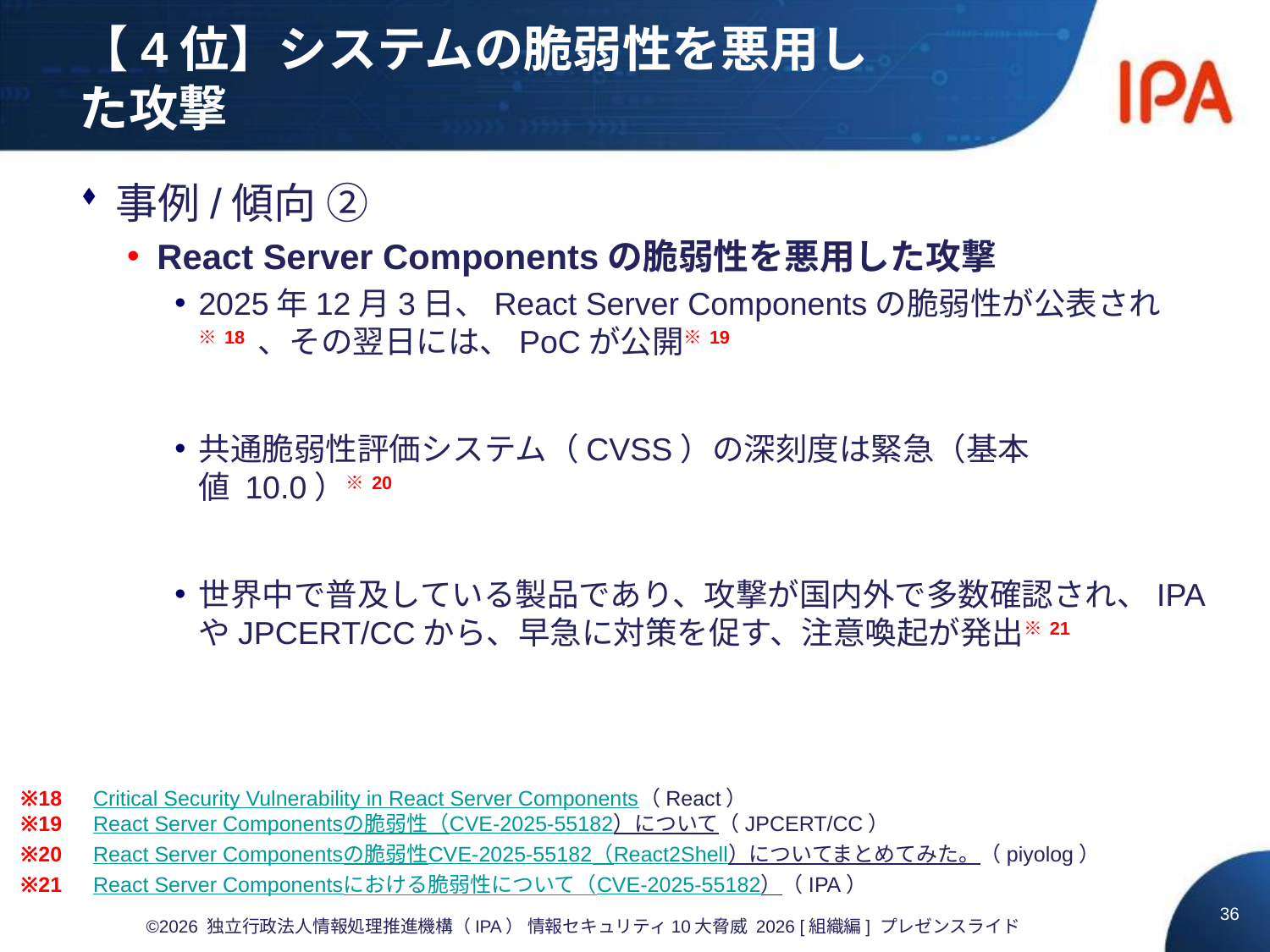

# 【4位】システムの脆弱性を悪用した攻撃
事例/傾向 ②
React Server Componentsの脆弱性を悪用した攻撃
2025年12月3日、React Server Componentsの脆弱性が公表され※18 、その翌日には、PoCが公開※19

共通脆弱性評価システム（CVSS）の深刻度は緊急（基本値 10.0）※20

世界中で普及している製品であり、攻撃が国内外で多数確認され、IPAやJPCERT/CCから、早急に対策を促す、注意喚起が発出※21
※18　Critical Security Vulnerability in React Server Components（React）
※19　React Server Componentsの脆弱性（CVE-2025-55182）について（JPCERT/CC）
※20　React Server Componentsの脆弱性CVE-2025-55182（React2Shell）についてまとめてみた。（piyolog）
※21　React Server Componentsにおける脆弱性について（CVE-2025-55182）（IPA）
36
©2026 独立行政法人情報処理推進機構（IPA） 情報セキュリティ10大脅威 2026 [組織編] プレゼンスライド